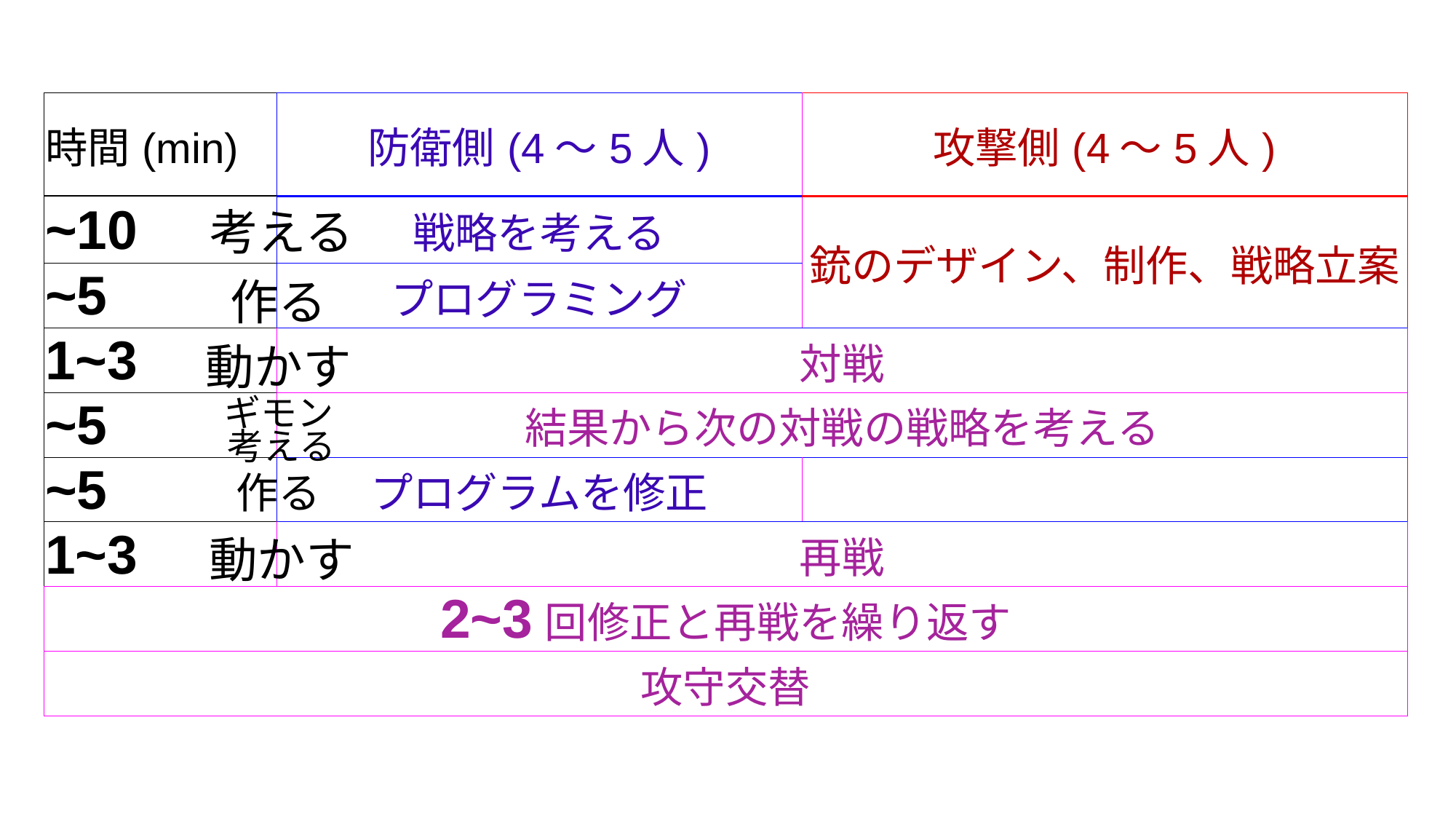

| 時間(min) | 防衛側(4～5人) | 攻撃側(4～5人) |
| --- | --- | --- |
| ~10 | 戦略を考える | 銃のデザイン、制作、戦略立案 |
| ~5 | プログラミング |  |
| 1~3 | 対戦 |  |
| ~5 | 結果から次の対戦の戦略を考える |  |
| ~5 | プログラムを修正 |  |
| 1~3 | 再戦 |  |
| 2~3回修正と再戦を繰り返す |  |  |
| 攻守交替 |  |  |
考える
作る
動かす
ギモン
考える
作る
動かす